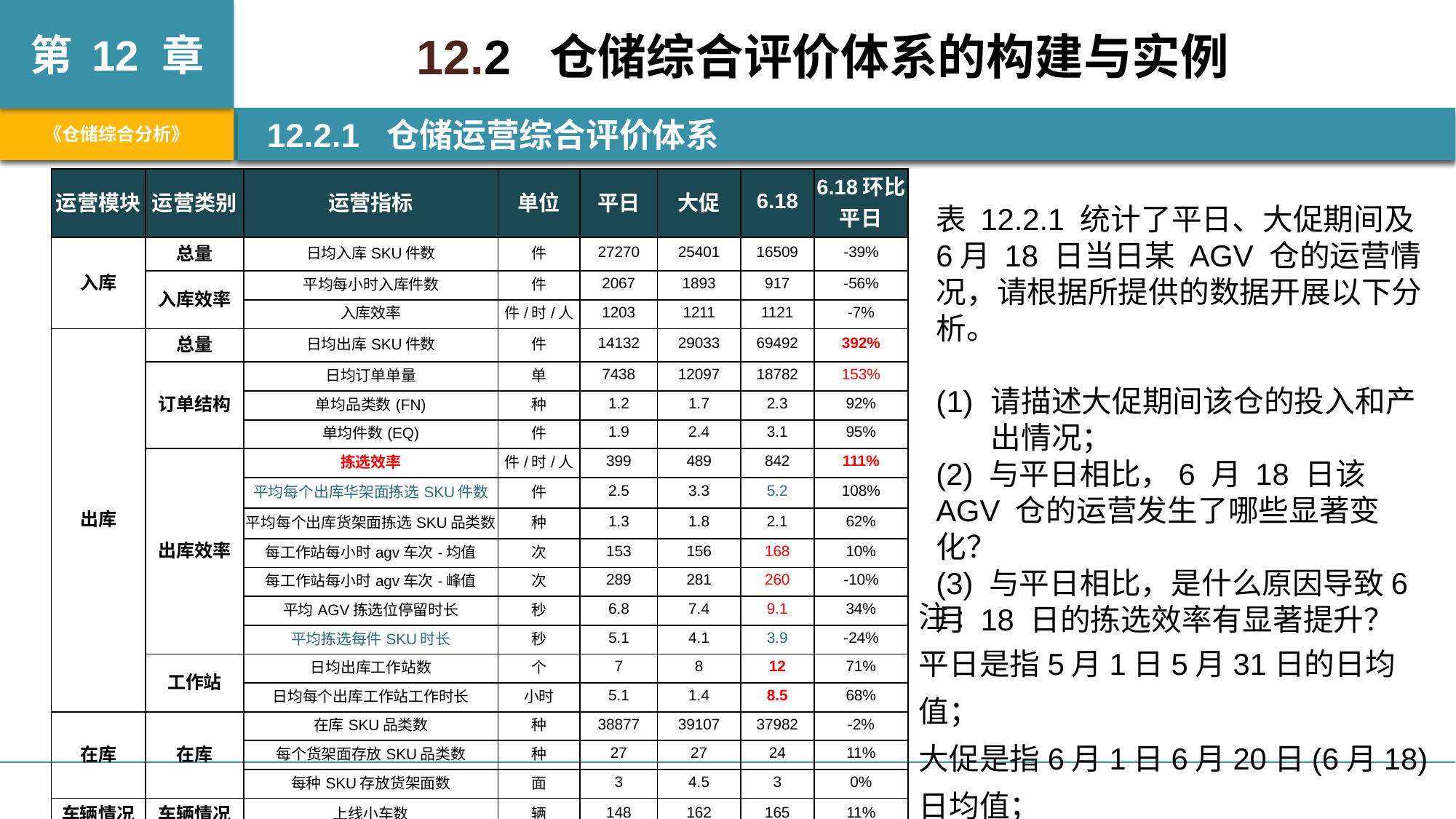

12.2  仓储综合评价体系的构建与实例
  12.2.1  仓储运营综合评价体系
| 运营模块 | 运营类别 | 运营指标 | 单位 | 平日 | 大促 | 6.18 | 6.18环比平日 |
| --- | --- | --- | --- | --- | --- | --- | --- |
| 入库 | 总量 | 日均入库SKU件数 | 件 | 27270 | 25401 | 16509 | -39% |
|  | 入库效率 | 平均每小时入库件数 | 件 | 2067 | 1893 | 917 | -56% |
|  |  | 入库效率 | 件/时/人 | 1203 | 1211 | 1121 | -7% |
| 出库 | 总量 | 日均出库SKU件数 | 件 | 14132 | 29033 | 69492 | 392% |
|  | 订单结构 | 日均订单单量 | 单 | 7438 | 12097 | 18782 | 153% |
|  |  | 单均品类数(FN) | 种 | 1.2 | 1.7 | 2.3 | 92% |
|  |  | 单均件数(EQ) | 件 | 1.9 | 2.4 | 3.1 | 95% |
|  | 出库效率 | 拣选效率 | 件/时/人 | 399 | 489 | 842 | 111% |
|  |  | 平均每个出库华架面拣选SKU件数 | 件 | 2.5 | 3.3 | 5.2 | 108% |
|  |  | 平均每个出库货架面拣选SKU品类数 | 种 | 1.3 | 1.8 | 2.1 | 62% |
|  |  | 每工作站每小时agv车次-均值 | 次 | 153 | 156 | 168 | 10% |
|  |  | 每工作站每小时agv车次-峰值 | 次 | 289 | 281 | 260 | -10% |
|  |  | 平均AGV拣选位停留时长 | 秒 | 6.8 | 7.4 | 9.1 | 34% |
|  |  | 平均拣选每件SKU时长 | 秒 | 5.1 | 4.1 | 3.9 | -24% |
|  | 工作站 | 日均出库工作站数 | 个 | 7 | 8 | 12 | 71% |
|  |  | 日均每个出库工作站工作时长 | 小时 | 5.1 | 1.4 | 8.5 | 68% |
| 在库 | 在库 | 在库SKU品类数 | 种 | 38877 | 39107 | 37982 | -2% |
|  |  | 每个货架面存放SKU品类数 | 种 | 27 | 27 | 24 | 11% |
|  |  | 每种SKU存放货架面数 | 面 | 3 | 4.5 | 3 | 0% |
| 车辆情况 | 车辆情况 | 上线小车数 | 辆 | 148 | 162 | 165 | 11% |
表 12.2.1 统计了平日、大促期间及6月 18 日当日某 AGV 仓的运营情况，请根据所提供的数据开展以下分析。

请描述大促期间该仓的投入和产出情况；
(2) 与平日相比，6 月 18 日该 AGV 仓的运营发生了哪些显著变化？
(3) 与平日相比，是什么原因导致6月 18 日的拣选效率有显著提升？
注:
平日是指5月1日5月31日的日均值；
大促是指6月1日6月20日(6月18)日均值；